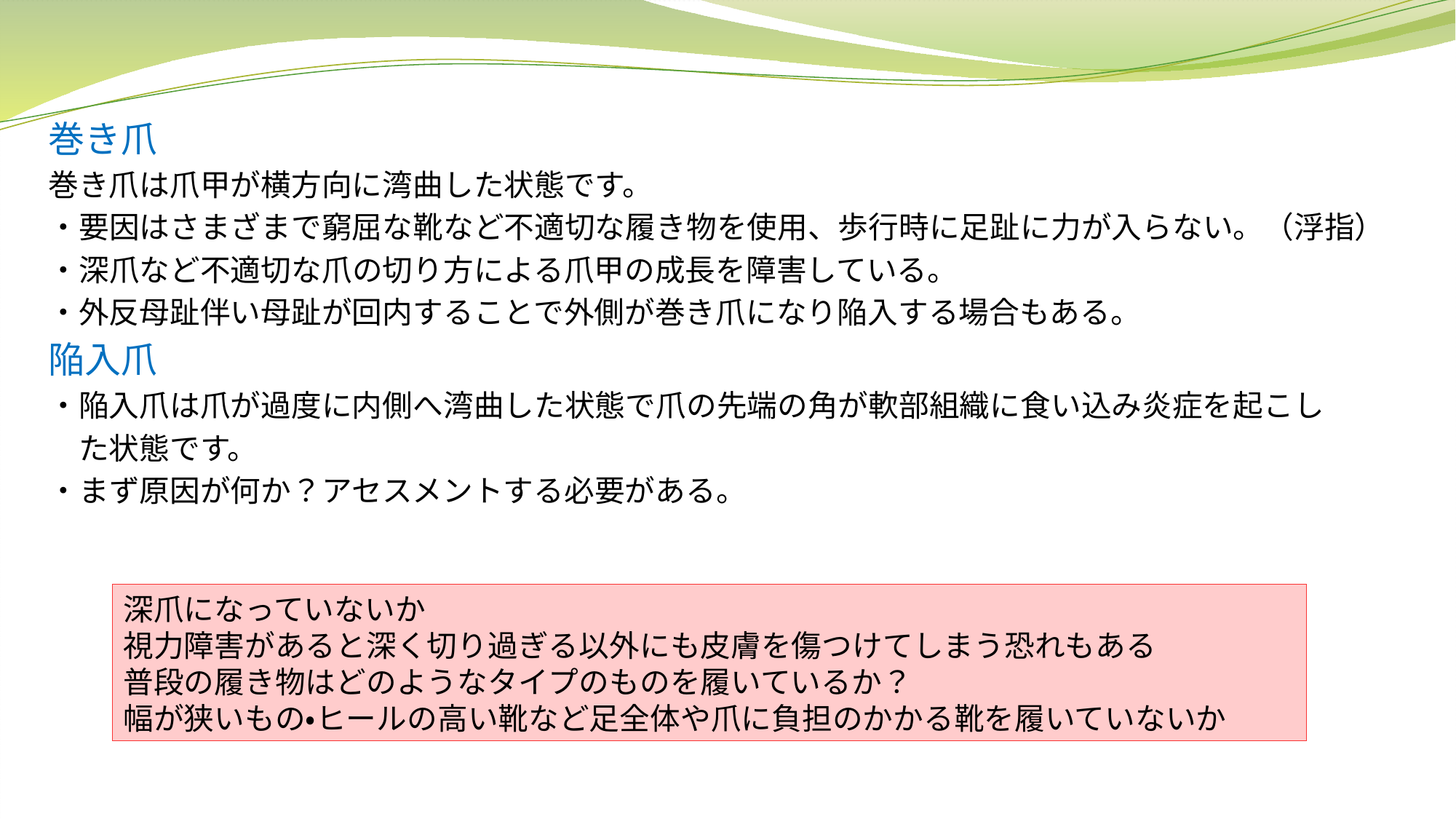

巻き爪
巻き爪は爪甲が横方向に湾曲した状態です。
・要因はさまざまで窮屈な靴など不適切な履き物を使用、歩行時に足趾に力が入らない。（浮指）
・深爪など不適切な爪の切り方による爪甲の成長を障害している。
・外反母趾伴い母趾が回内することで外側が巻き爪になり陥入する場合もある。
陥入爪
・陥入爪は爪が過度に内側へ湾曲した状態で爪の先端の角が軟部組織に食い込み炎症を起こし
　た状態です。
・まず原因が何か？アセスメントする必要がある。

深爪になっていないか
視力障害があると深く切り過ぎる以外にも皮膚を傷つけてしまう恐れもある
普段の履き物はどのようなタイプのものを履いているか？
幅が狭いもの・ヒールの高い靴など足全体や爪に負担のかかる靴を履いていないか